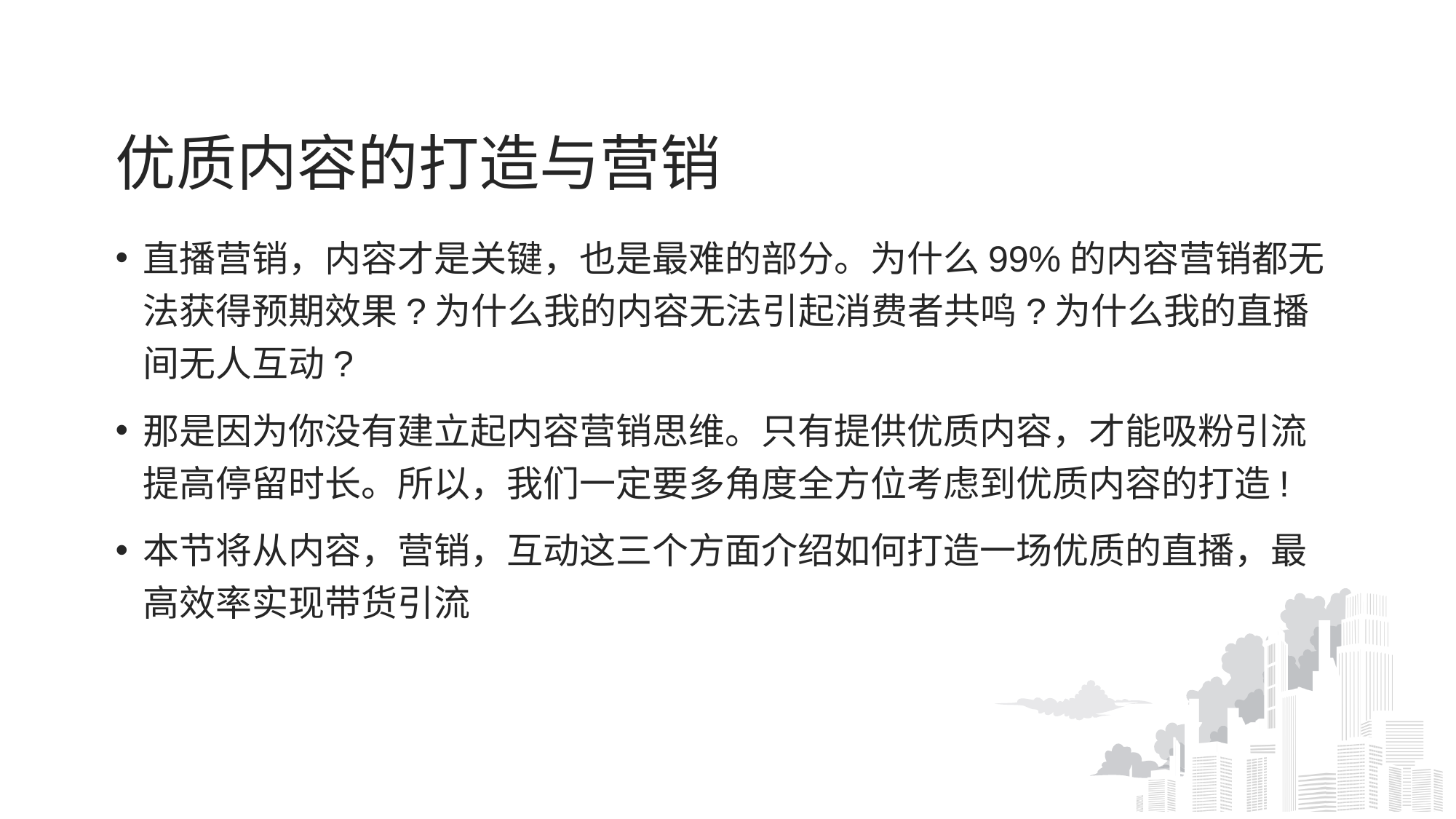

# 优质内容的打造与营销
直播营销，内容才是关键，也是最难的部分。为什么99%的内容营销都无法获得预期效果?为什么我的内容无法引起消费者共鸣?为什么我的直播间无人互动?
那是因为你没有建立起内容营销思维。只有提供优质内容，才能吸粉引流提高停留时长。所以，我们一定要多角度全方位考虑到优质内容的打造!
本节将从内容，营销，互动这三个方面介绍如何打造一场优质的直播，最高效率实现带货引流